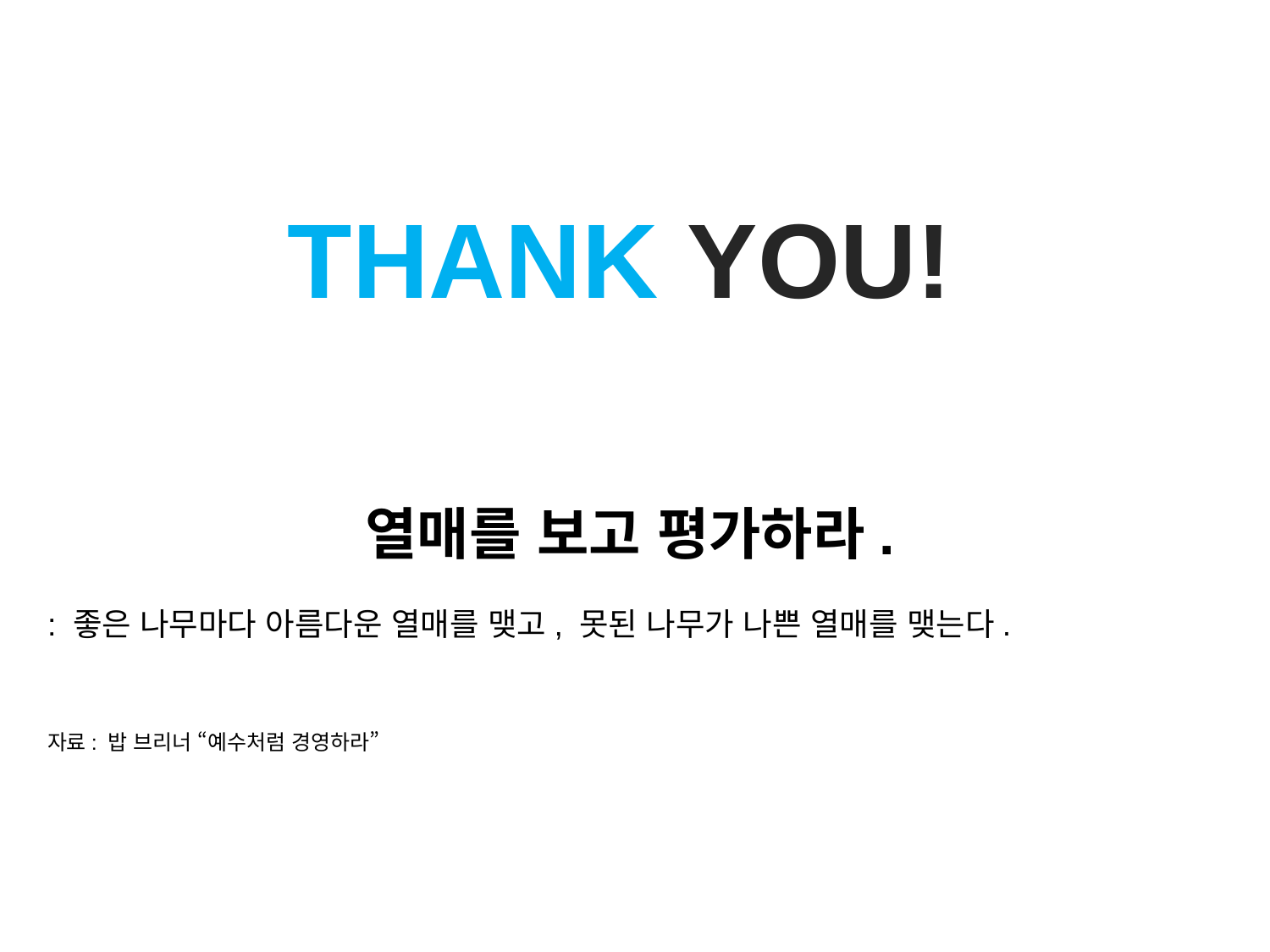

THANK YOU!
열매를 보고 평가하라.

: 좋은 나무마다 아름다운 열매를 맺고, 못된 나무가 나쁜 열매를 맺는다.

자료: 밥 브리너 “예수처럼 경영하라”